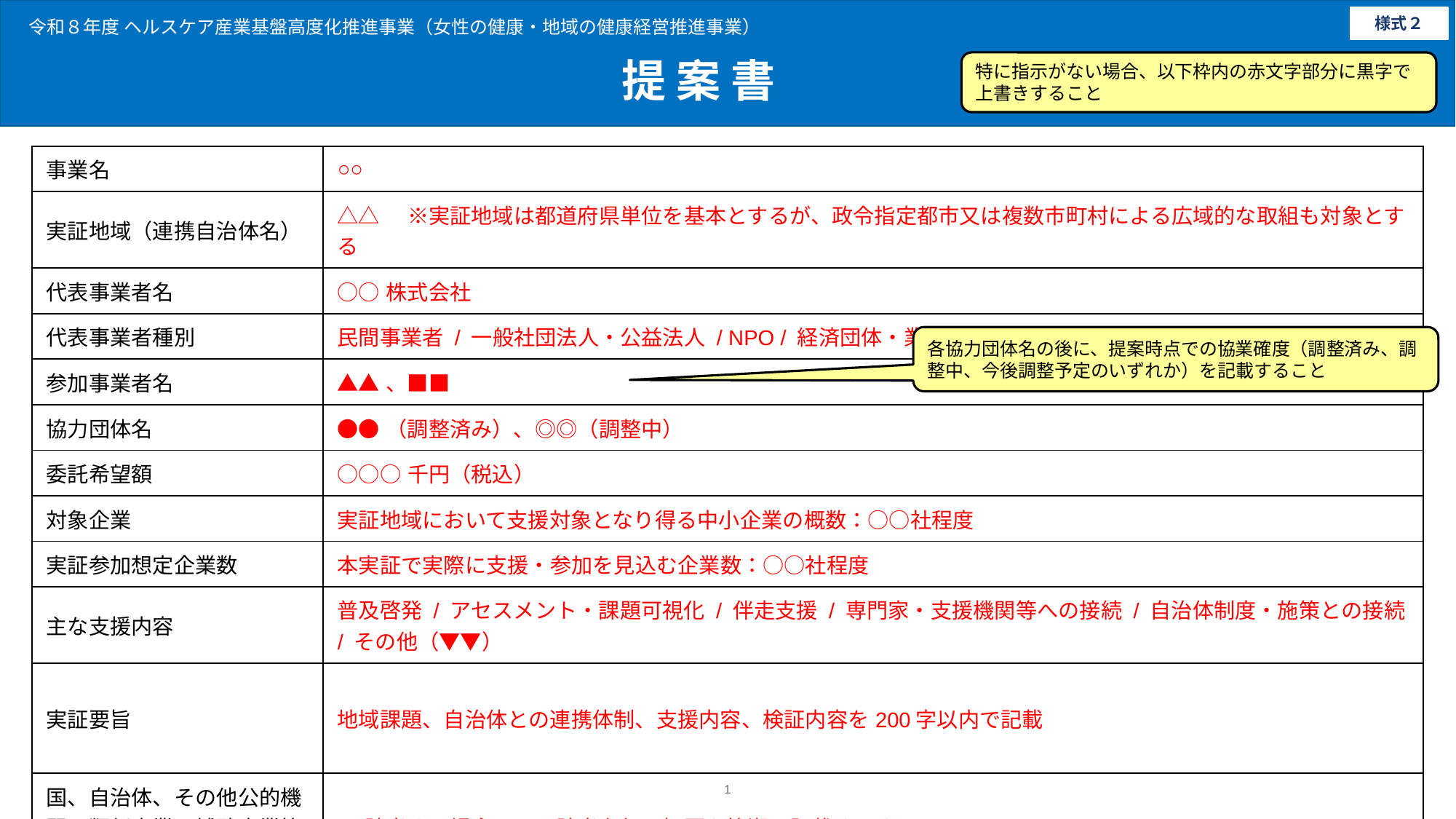

令和８年度 ヘルスケア産業基盤高度化推進事業（女性の健康・地域の健康経営推進事業）

様式２
特に指示がない場合、以下枠内の赤文字部分に黒字で上書きすること
提 案 書
| 事業名 | ○○ |
| --- | --- |
| 実証地域（連携自治体名） | △△　※実証地域は都道府県単位を基本とするが、政令指定都市又は複数市町村による広域的な取組も対象とする |
| 代表事業者名 | ○○株式会社 |
| 代表事業者種別 | 民間事業者 / 一般社団法人・公益法人 / NPO / 経済団体・業界団体 / 金融機関 / その他（▼▼） |
| 参加事業者名 | ▲▲、■■ |
| 協力団体名 | ●●（調整済み）、◎◎（調整中） |
| 委託希望額 | ○○○千円（税込） |
| 対象企業 | 実証地域において支援対象となり得る中小企業の概数：○○社程度 |
| 実証参加想定企業数 | 本実証で実際に支援・参加を見込む企業数：○○社程度 |
| 主な支援内容 | 普及啓発 / アセスメント・課題可視化 / 伴走支援 / 専門家・支援機関等への接続 / 自治体制度・施策との接続 / その他（▼▼） |
| 実証要旨 | 地域課題、自治体との連携体制、支援内容、検証内容を200字以内で記載 |
| 国、自治体、その他公的機関の類似事業・補助事業等との関係 | ※該当する場合のみ、該当有無と概要を簡潔に記載ください |
各協力団体名の後に、提案時点での協業確度（調整済み、調整中、今後調整予定のいずれか）を記載すること